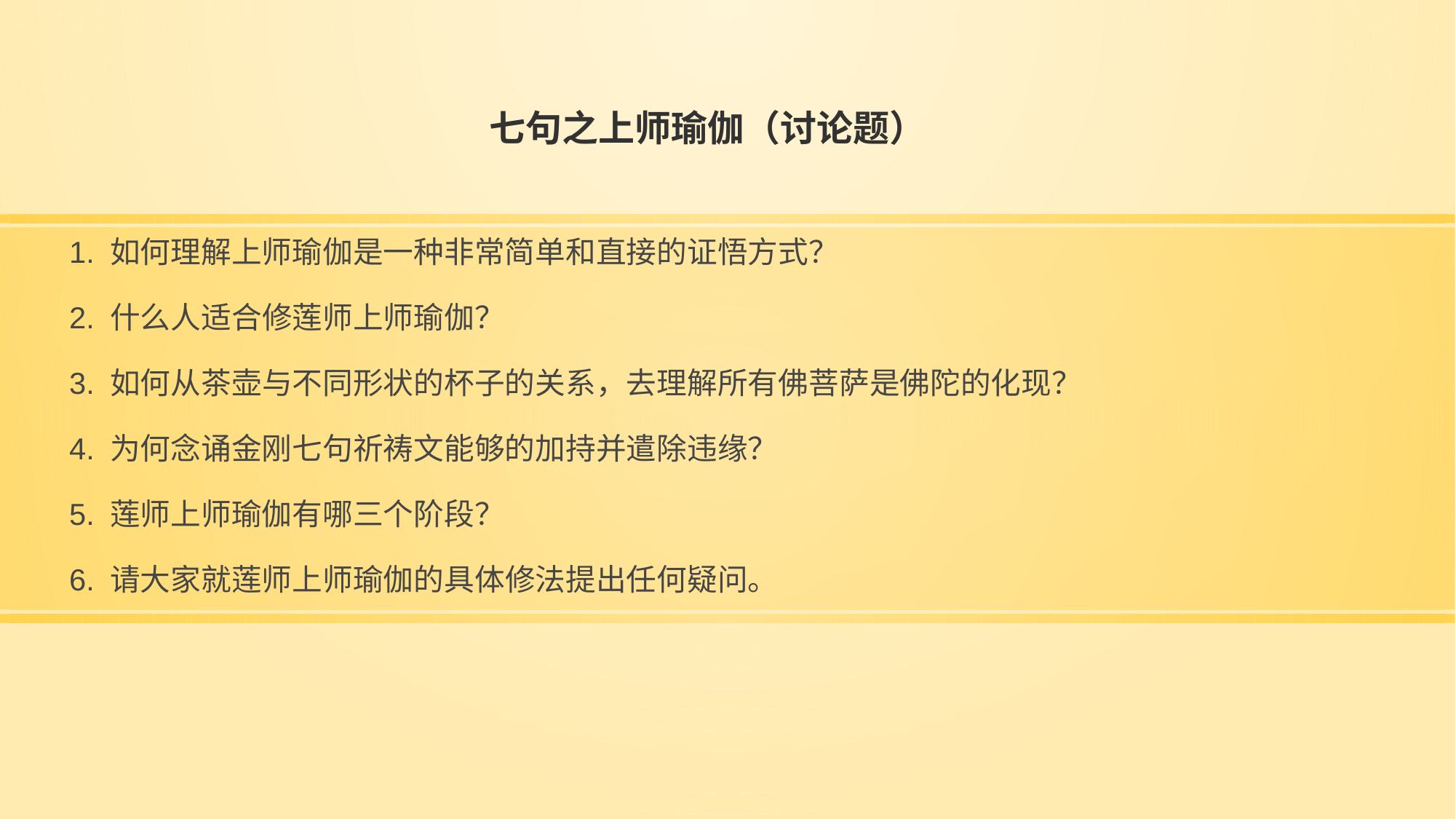

# 七句之上师瑜伽（讨论题）
1. 如何理解上师瑜伽是一种非常简单和直接的证悟方式？

2. 什么人适合修莲师上师瑜伽？

3. 如何从茶壶与不同形状的杯子的关系，去理解所有佛菩萨是佛陀的化现？

4. 为何念诵金刚七句祈祷文能够的加持并遣除违缘？

5. 莲师上师瑜伽有哪三个阶段？

6. 请大家就莲师上师瑜伽的具体修法提出任何疑问。